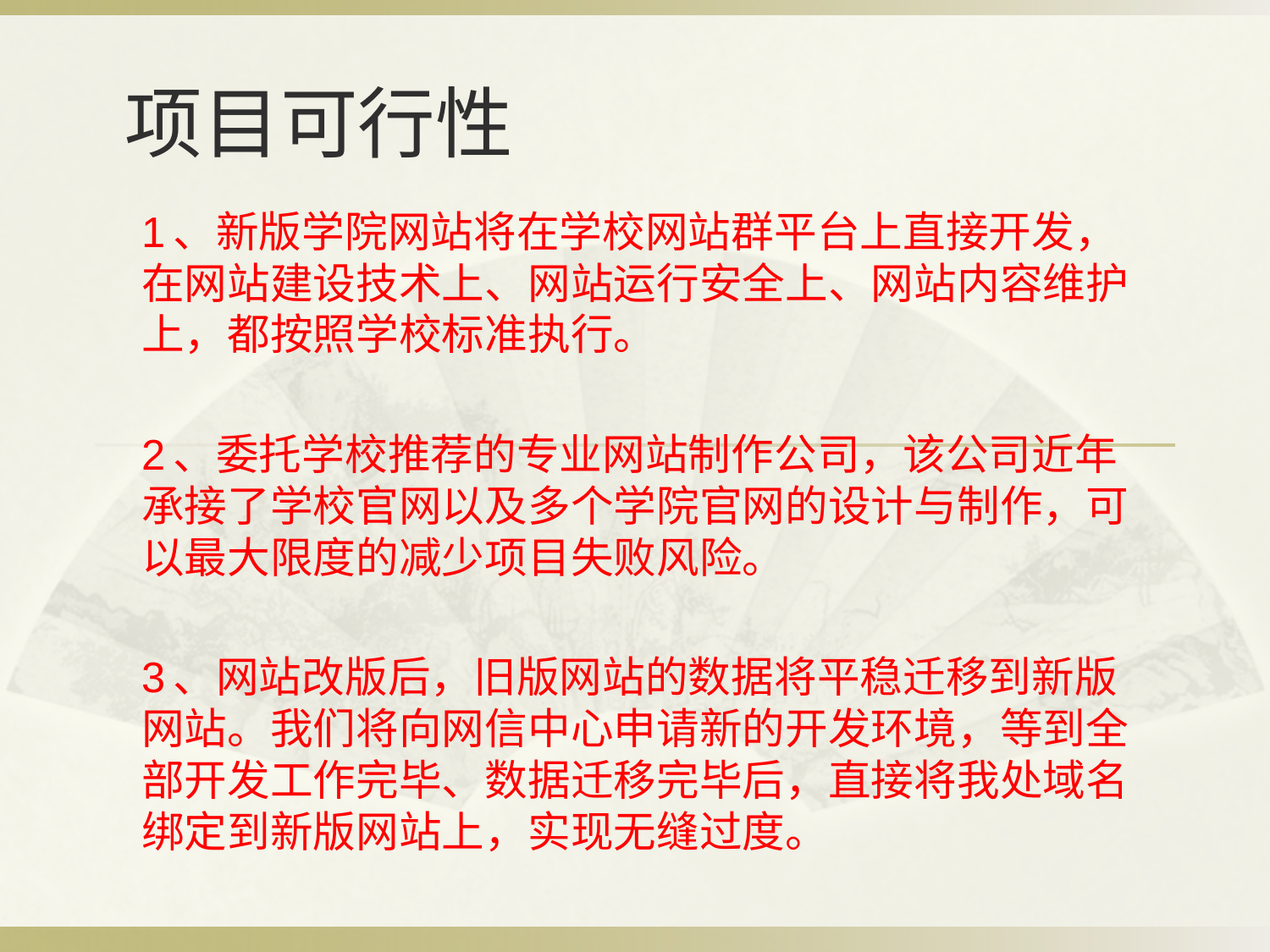

# 项目可行性
1、新版学院网站将在学校网站群平台上直接开发，在网站建设技术上、网站运行安全上、网站内容维护上，都按照学校标准执行。

2、委托学校推荐的专业网站制作公司，该公司近年承接了学校官网以及多个学院官网的设计与制作，可以最大限度的减少项目失败风险。

3、网站改版后，旧版网站的数据将平稳迁移到新版网站。我们将向网信中心申请新的开发环境，等到全部开发工作完毕、数据迁移完毕后，直接将我处域名绑定到新版网站上，实现无缝过度。